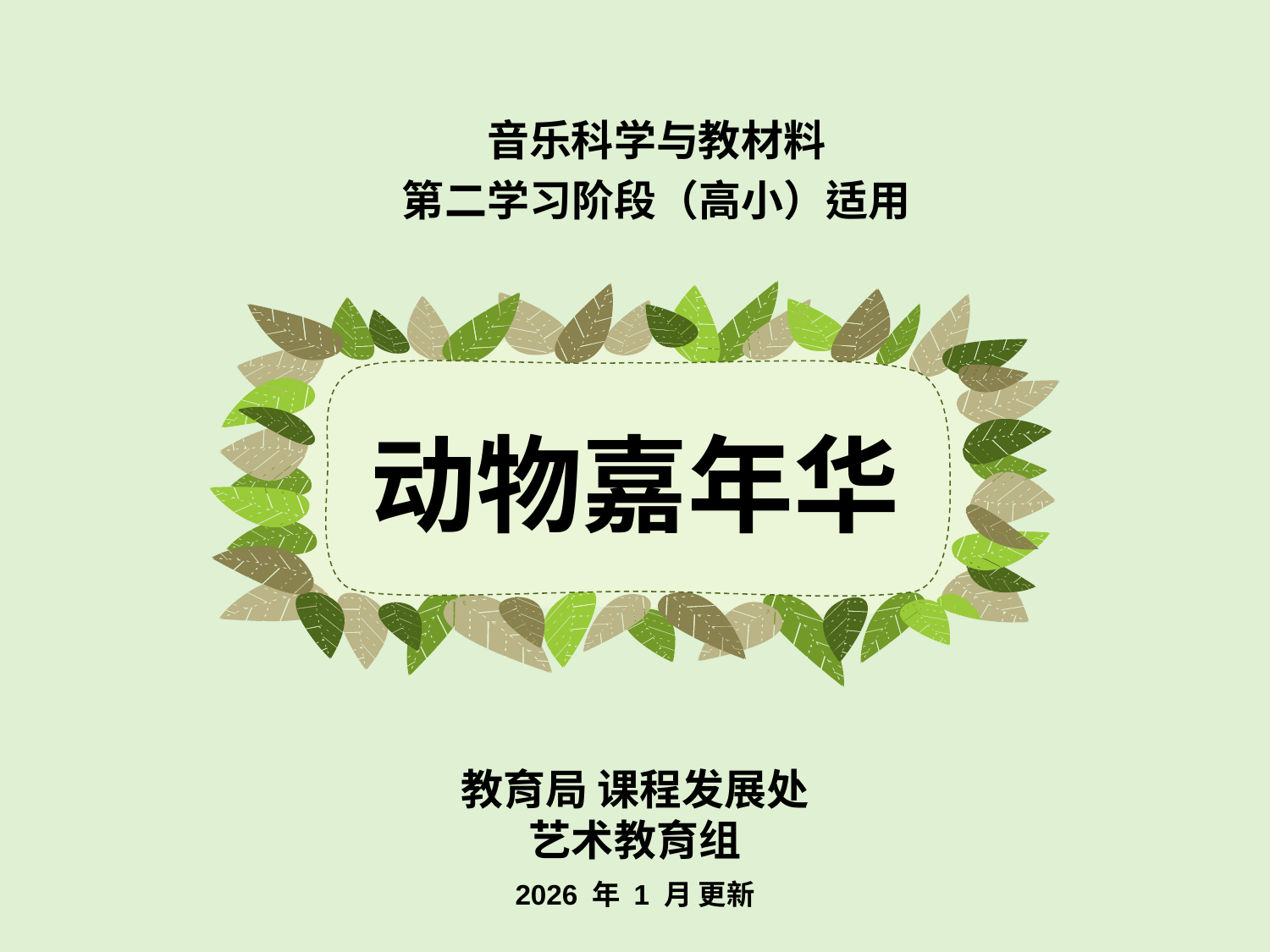

音乐科学与教材料
第二学习阶段（高小）适用

# 动物嘉年华
教育局 课程发展处
艺术教育组
2026 年 1 月 更新